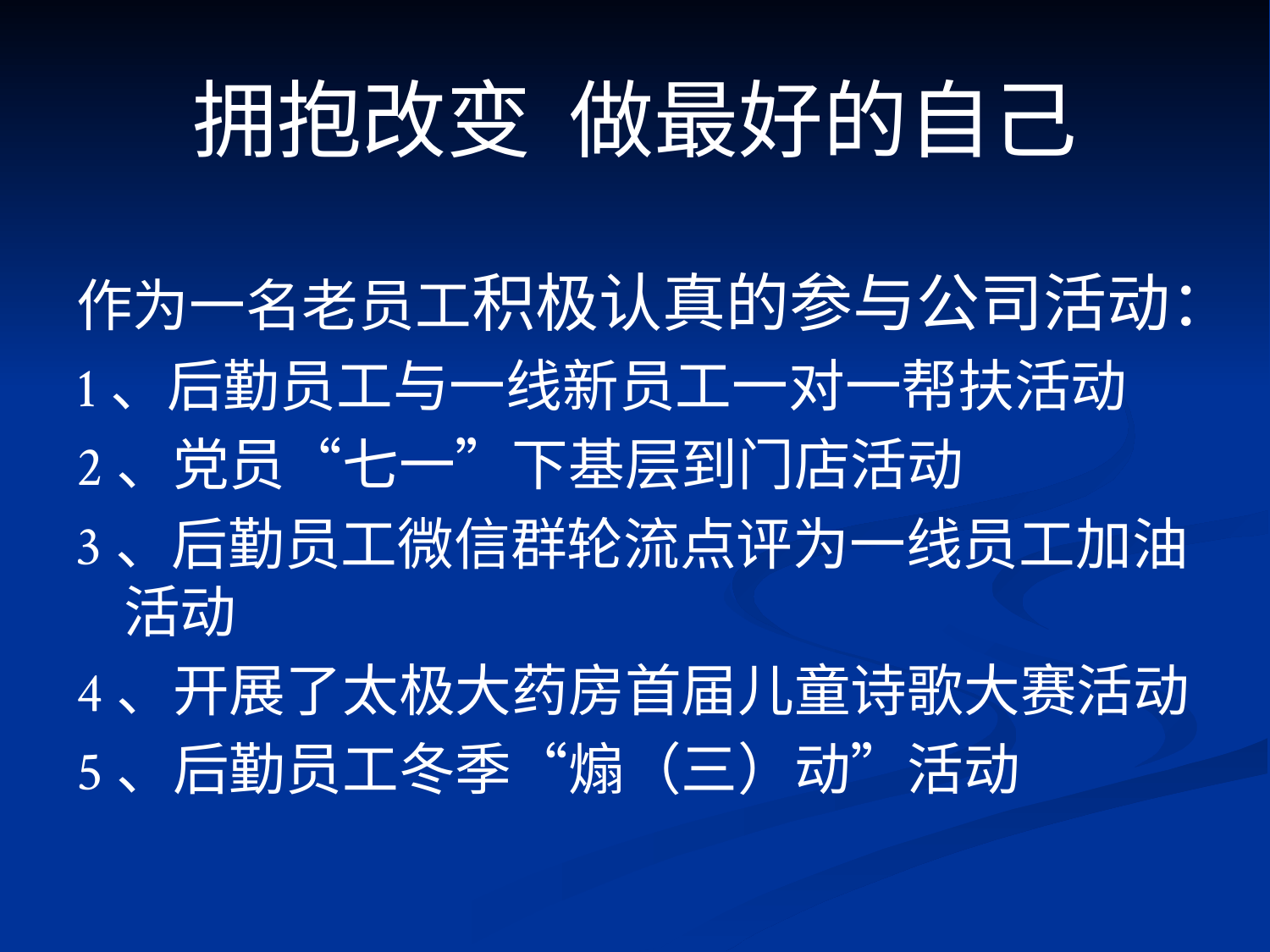

# 拥抱改变  做最好的自己

作为一名老员工积极认真的参与公司活动：
1、后勤员工与一线新员工一对一帮扶活动
2、党员“七一”下基层到门店活动
3、后勤员工微信群轮流点评为一线员工加油活动
4、开展了太极大药房首届儿童诗歌大赛活动
5、后勤员工冬季“煽（三）动”活动